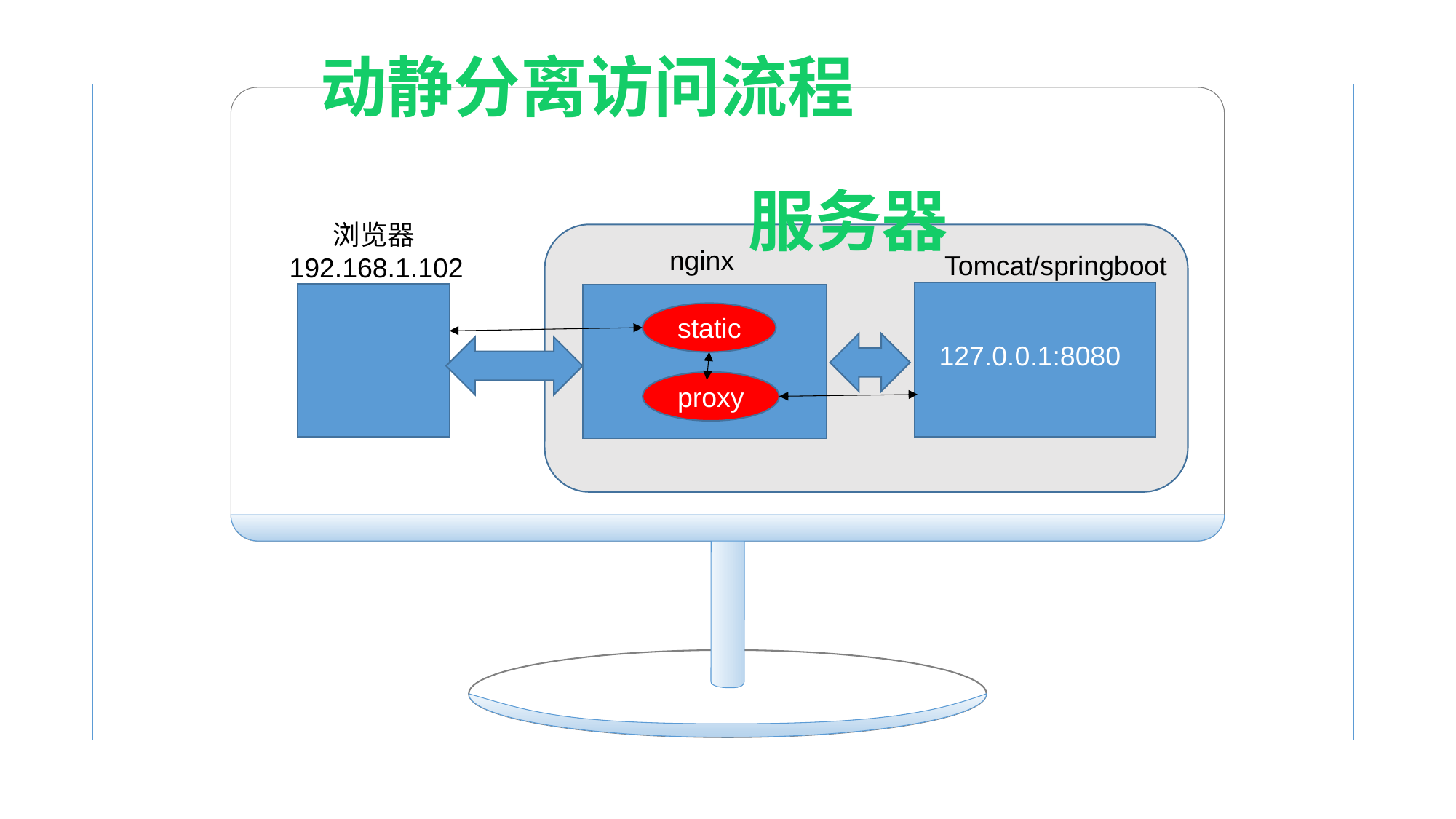

动静分离访问流程

服务器
      浏览器
192.168.1.102

nginx
Tomcat/springboot

static

127.0.0.1:8080

proxy